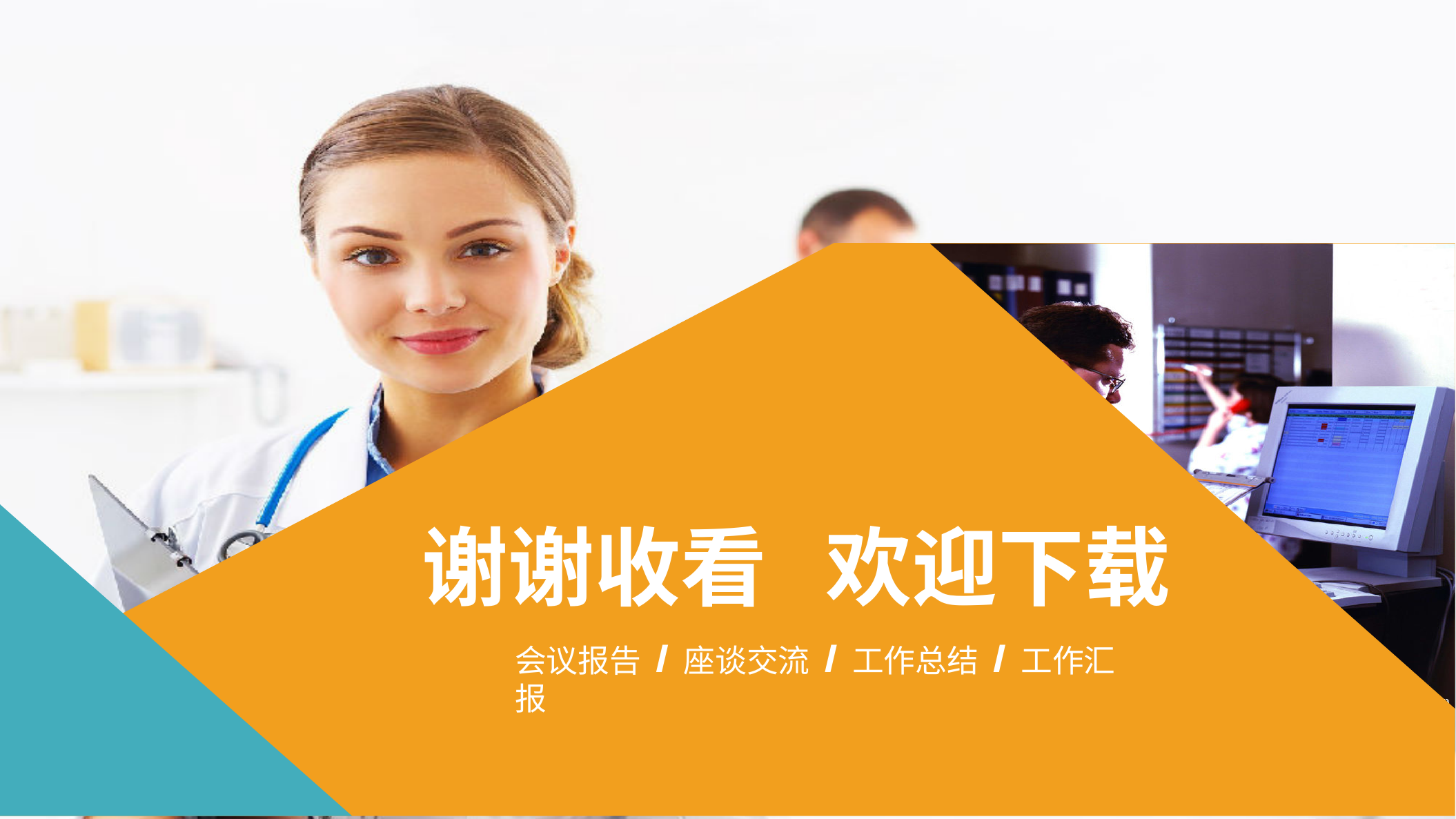

谢谢收看   欢迎下载
会议报告 / 座谈交流 / 工作总结 / 工作汇报